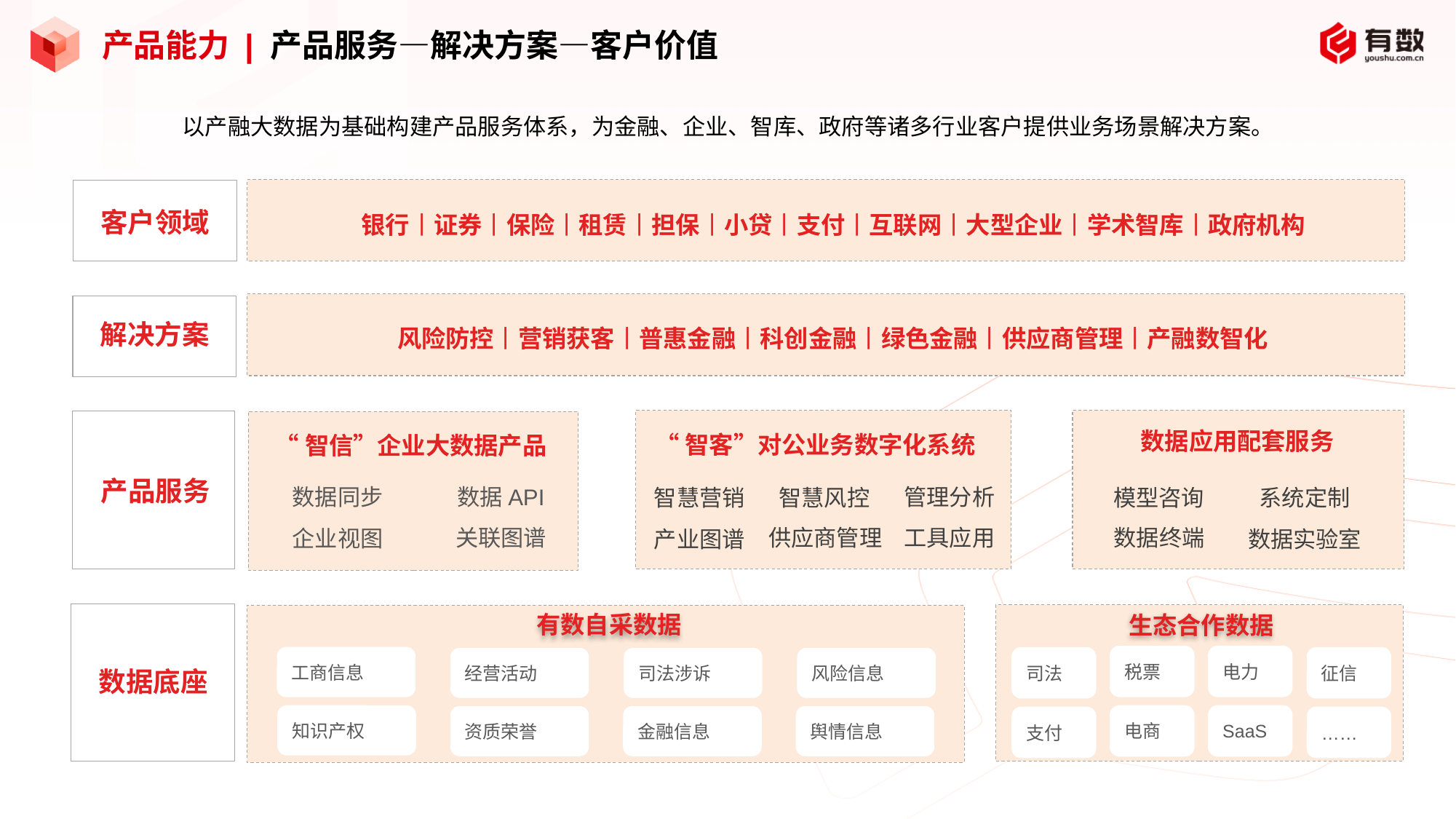

# 产品能力 | 产品服务—解决方案—客户价值
以产融大数据为基础构建产品服务体系，为金融、企业、智库、政府等诸多行业客户提供业务场景解决方案。
银行丨证券丨保险丨租赁丨担保丨小贷丨支付丨互联网丨大型企业丨学术智库丨政府机构

客户领域
风险防控丨营销获客丨普惠金融丨科创金融丨绿色金融丨供应商管理丨产融数智化

解决方案

数据应用配套服务
“智客”对公业务数字化系统
“智信”企业大数据产品
产品服务
数据同步
数据API
管理分析
系统定制
智慧营销
智慧风控
模型咨询
工具应用
供应商管理
数据终端
关联图谱
企业视图
产业图谱
数据实验室
有数自采数据

生态合作数据

数据底座
税票
电力
工商信息
司法
征信
经营活动
司法涉诉
风险信息
电商
SaaS
知识产权
资质荣誉
金融信息
舆情信息
支付
……
4